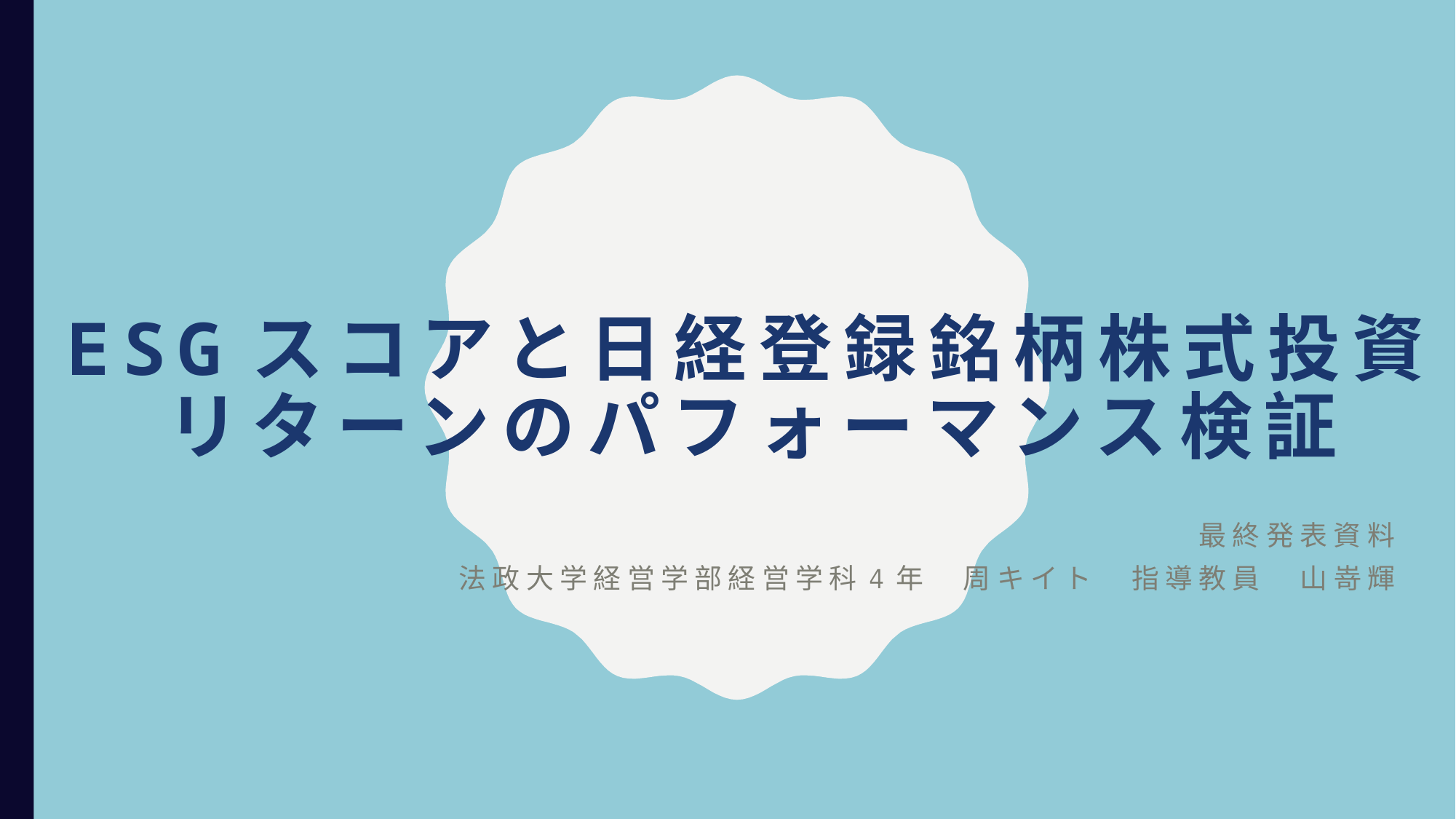

# ESGスコアと日経登録銘柄株式投資 リターンのパフォーマンス検証
最終発表資料
法政大学経営学部経営学科4年　周キイト　指導教員　山嵜輝